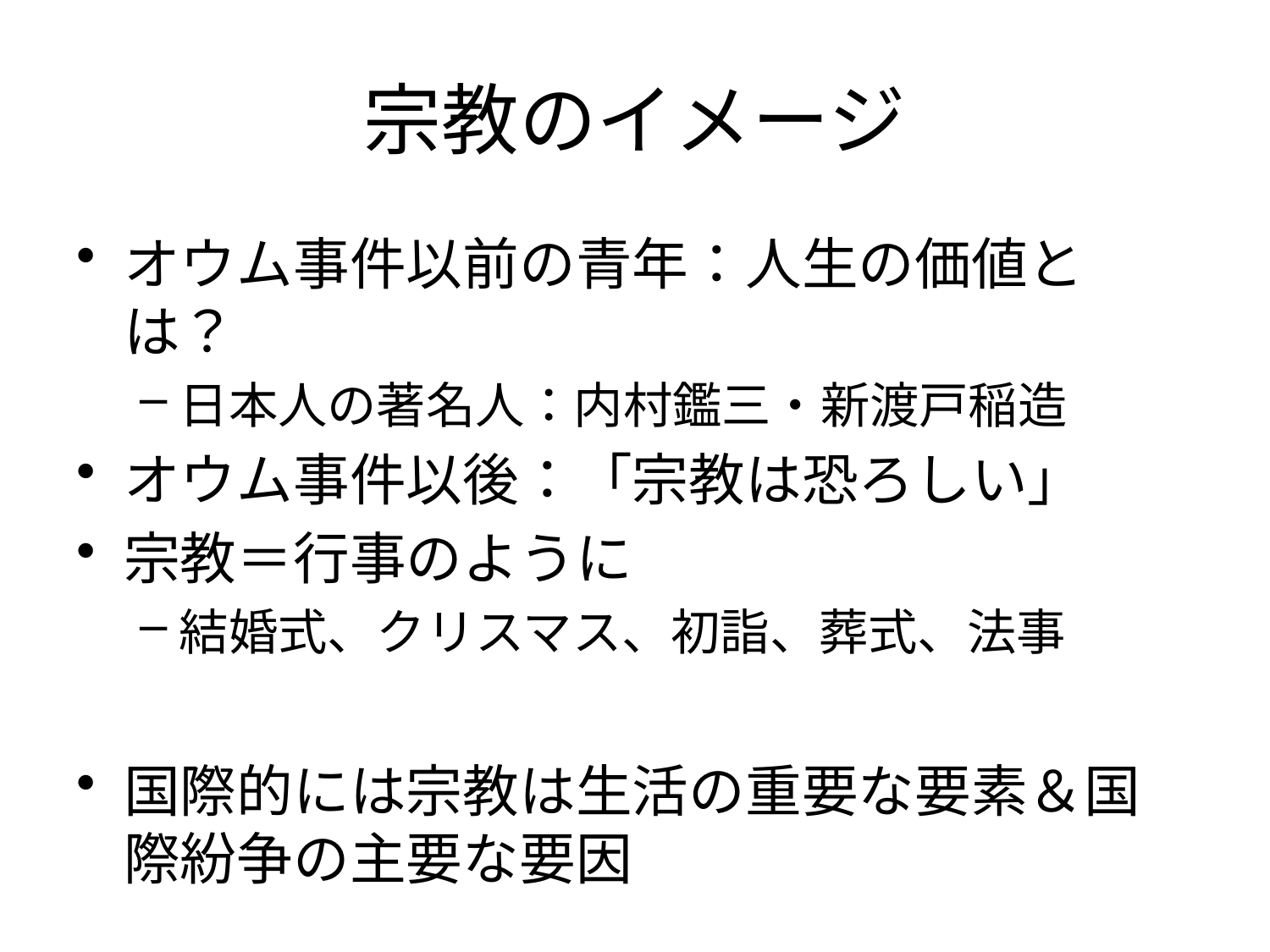

# 宗教のイメージ
オウム事件以前の青年：人生の価値とは？
日本人の著名人：内村鑑三・新渡戸稲造
オウム事件以後：「宗教は恐ろしい」
宗教＝行事のように
結婚式、クリスマス、初詣、葬式、法事

国際的には宗教は生活の重要な要素＆国際紛争の主要な要因